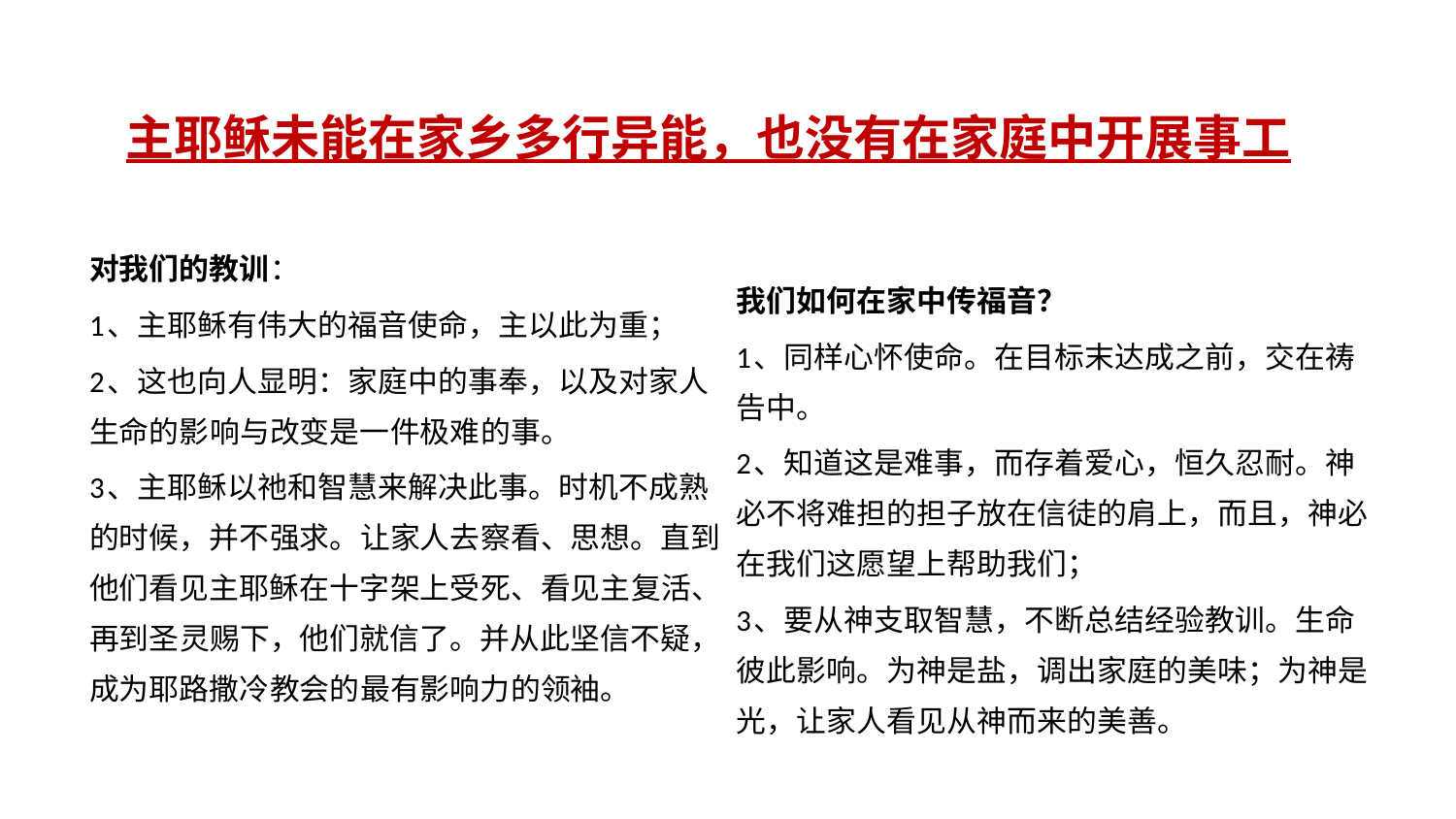

对我们的教训：
1、主耶稣有伟大的福音使命，主以此为重；
2、这也向人显明：家庭中的事奉，以及对家人生命的影响与改变是一件极难的事。
3、主耶稣以祂和智慧来解决此事。时机不成熟的时候，并不强求。让家人去察看、思想。直到他们看见主耶稣在十字架上受死、看见主复活、再到圣灵赐下，他们就信了。并从此坚信不疑，成为耶路撒冷教会的最有影响力的领袖。

我们如何在家中传福音？
1、同样心怀使命。在目标末达成之前，交在祷告中。
2、知道这是难事，而存着爱心，恒久忍耐。神必不将难担的担子放在信徒的肩上，而且，神必在我们这愿望上帮助我们；
3、要从神支取智慧，不断总结经验教训。生命彼此影响。为神是盐，调出家庭的美味；为神是光，让家人看见从神而来的美善。

主耶稣未能在家乡多行异能，也没有在家庭中开展事工